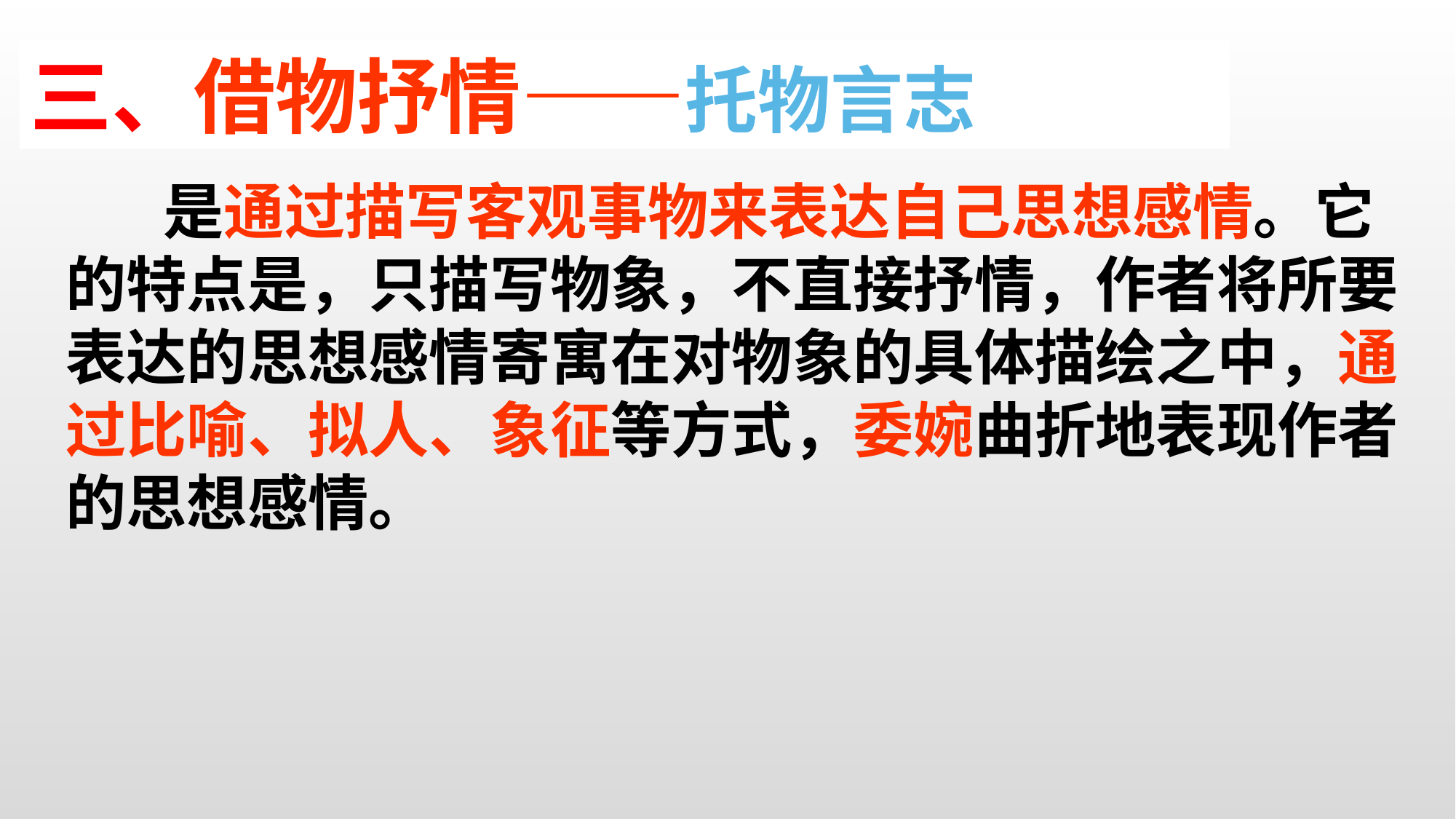

三、借物抒情——托物言志
      是通过描写客观事物来表达自己思想感情。它的特点是，只描写物象，不直接抒情，作者将所要表达的思想感情寄寓在对物象的具体描绘之中，通过比喻、拟人、象征等方式，委婉曲折地表现作者的思想感情。